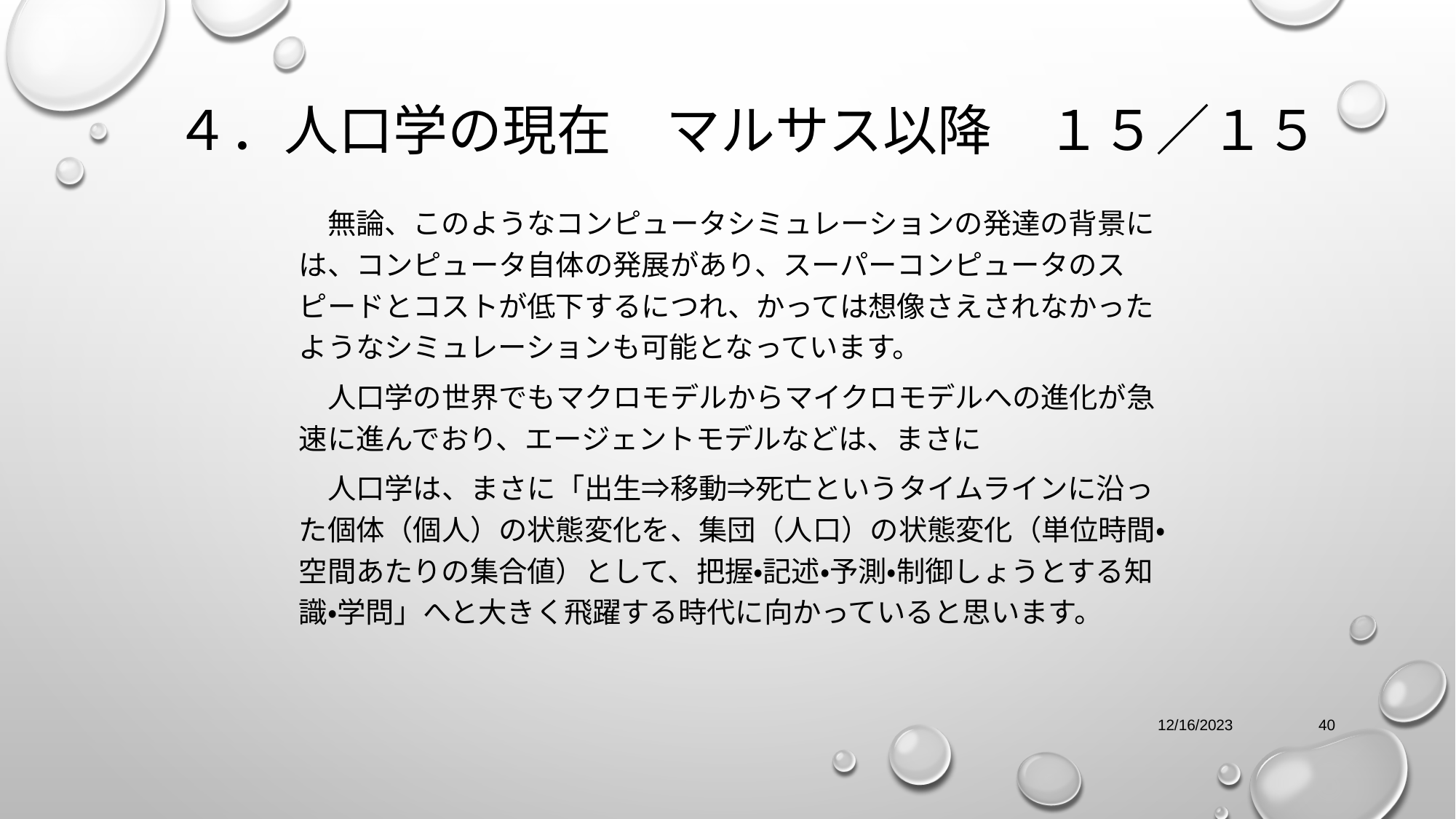

# ４．人口学の現在　マルサス以降　１５／１５
　無論、このようなコンピュータシミュレーションの発達の背景には、コンピュータ自体の発展があり、スーパーコンピュータのスピードとコストが低下するにつれ、かっては想像さえされなかったようなシミュレーションも可能となっています。
　人口学の世界でもマクロモデルからマイクロモデルへの進化が急速に進んでおり、エージェントモデルなどは、まさに
　人口学は、まさに「出生⇒移動⇒死亡というタイムラインに沿った個体（個人）の状態変化を、集団（人口）の状態変化（単位時間・空間あたりの集合値）として、把握・記述・予測・制御しょうとする知識・学問」へと大きく飛躍する時代に向かっていると思います。
12/16/2023
40